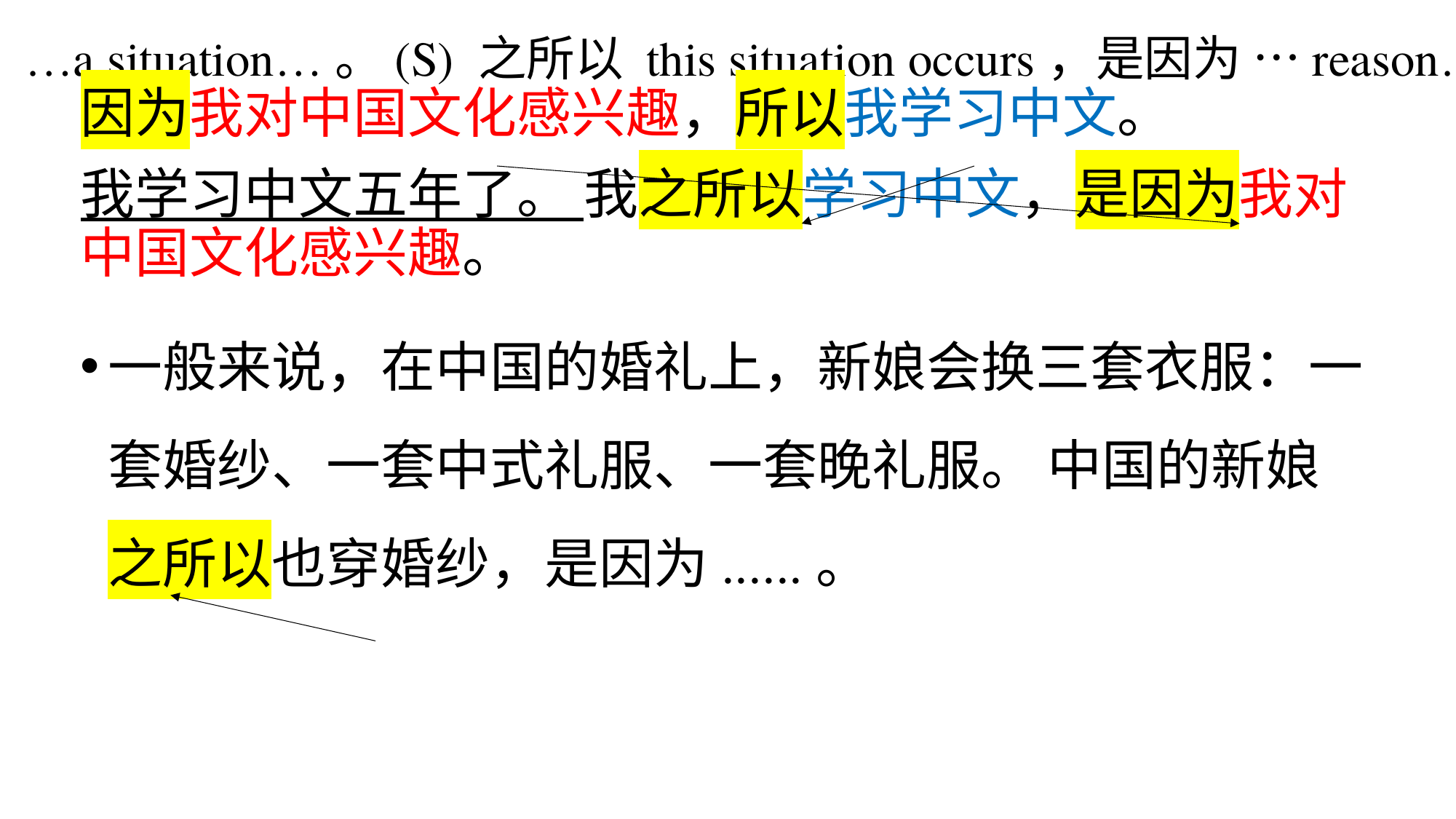

# …a situation…。(S) 之所以 this situation occurs，是因为 …reason…
因为我对中国文化感兴趣，所以我学习中文。
我学习中文五年了。 我之所以学习中文，是因为我对中国文化感兴趣。
一般来说，在中国的婚礼上，新娘会换三套衣服：一套婚纱、一套中式礼服、一套晚礼服。 中国的新娘之所以也穿婚纱，是因为......。